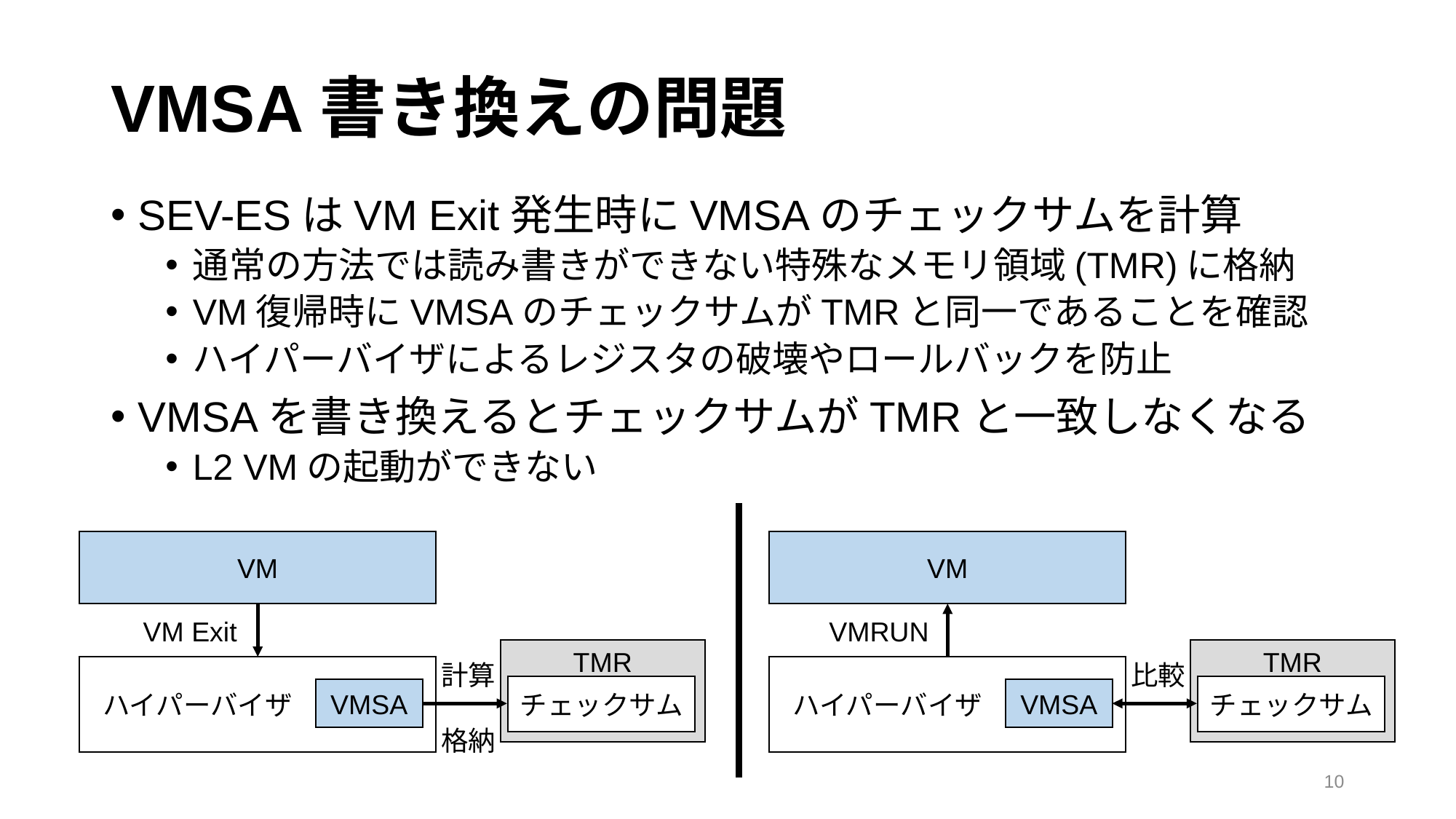

# VMSA書き換えの問題
SEV-ESはVM Exit発生時にVMSAのチェックサムを計算
通常の方法では読み書きができない特殊なメモリ領域(TMR)に格納
VM復帰時にVMSAのチェックサムがTMRと同一であることを確認
ハイパーバイザによるレジスタの破壊やロールバックを防止
VMSAを書き換えるとチェックサムがTMRと一致しなくなる
L2 VMの起動ができない

VM
VM
VM Exit
VMRUN
TMR
チェックサム
TMR
チェックサム
計算

格納
比較
 ハイパーバイザ
 ハイパーバイザ
VMSA
VMSA
10